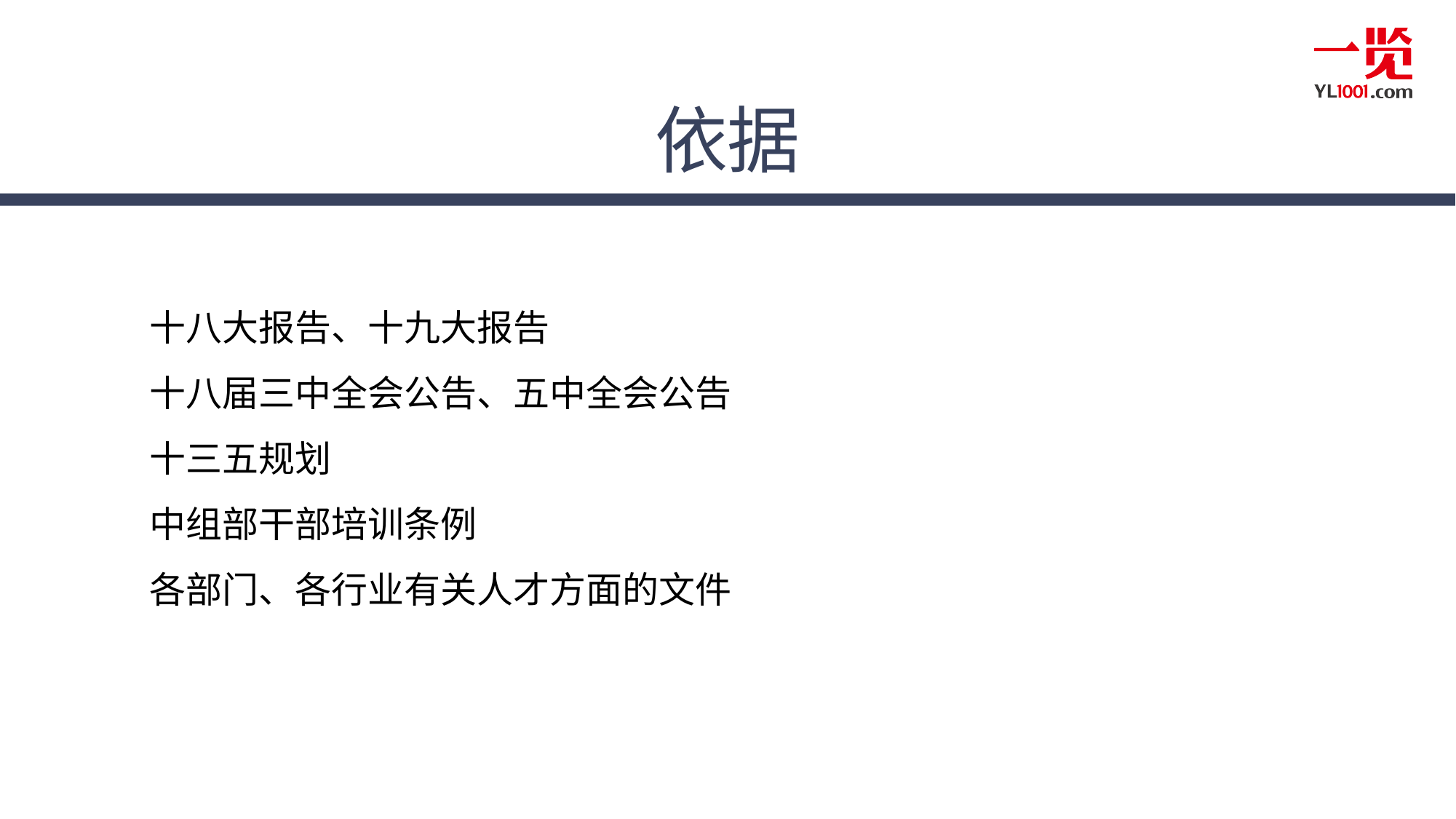

# 依据

十八大报告、十九大报告
十八届三中全会公告、五中全会公告
十三五规划
中组部干部培训条例
各部门、各行业有关人才方面的文件